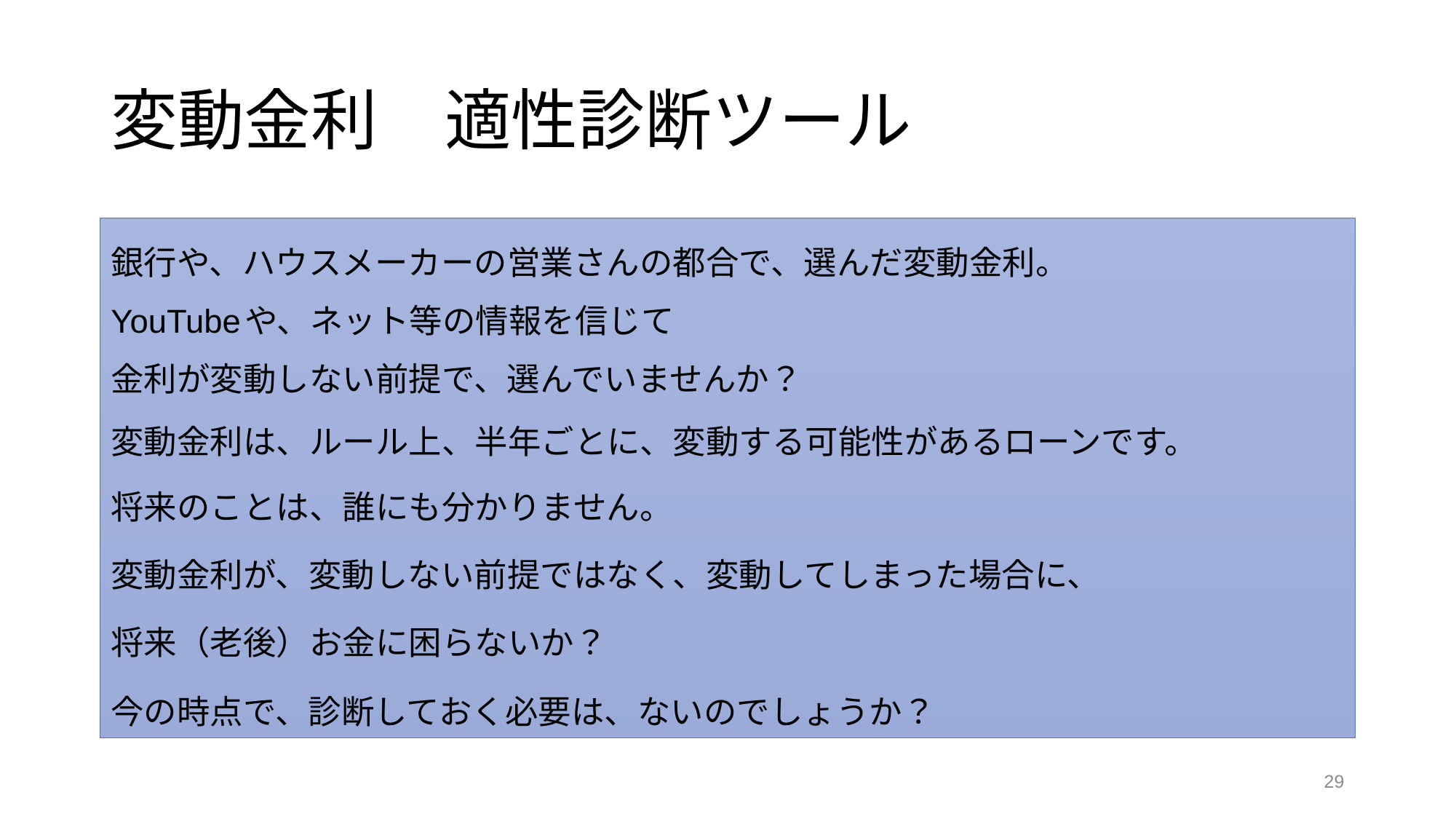

# 変動金利　適性診断ツール

銀行や、ハウスメーカーの営業さんの都合で、選んだ変動金利。

YouTubeや、ネット等の情報を信じて

金利が変動しない前提で、選んでいませんか？

変動金利は、ルール上、半年ごとに、変動する可能性があるローンです。

将来のことは、誰にも分かりません。

変動金利が、変動しない前提ではなく、変動してしまった場合に、

将来（老後）お金に困らないか？

今の時点で、診断しておく必要は、ないのでしょうか？

29